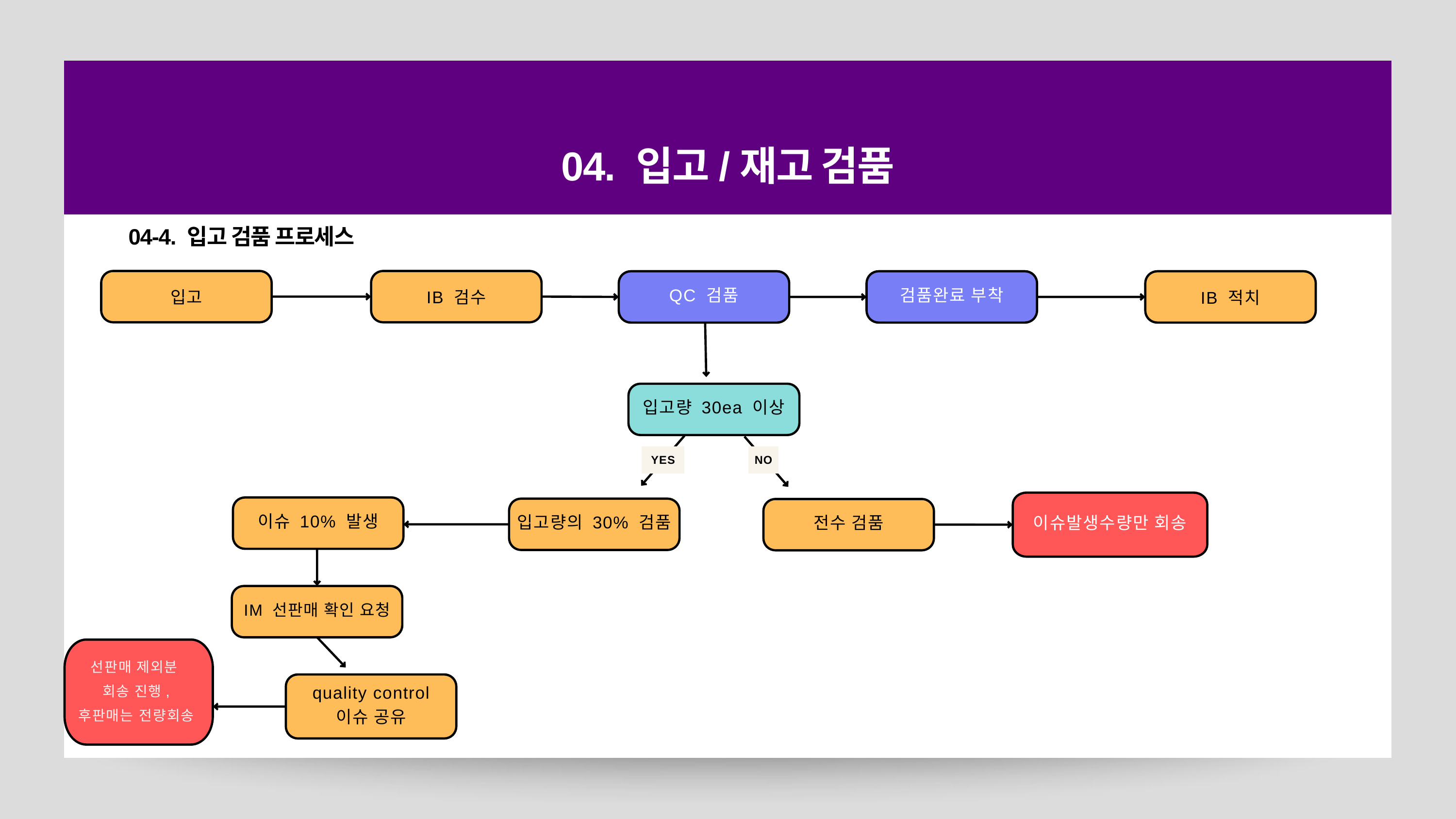

04. 입고/재고 검품
04-4. 입고 검품 프로세스

입고

IB 검수

QC 검품

검품완료 부착

IB 적치

입고량 30ea 이상

YES

NO

이슈발생수량만 회송

이슈 10% 발생

입고량의 30% 검품

전수 검품

IM 선판매 확인 요청

선판매 제외분
회송 진행,
후판매는 전량회송

quality control
이슈 공유